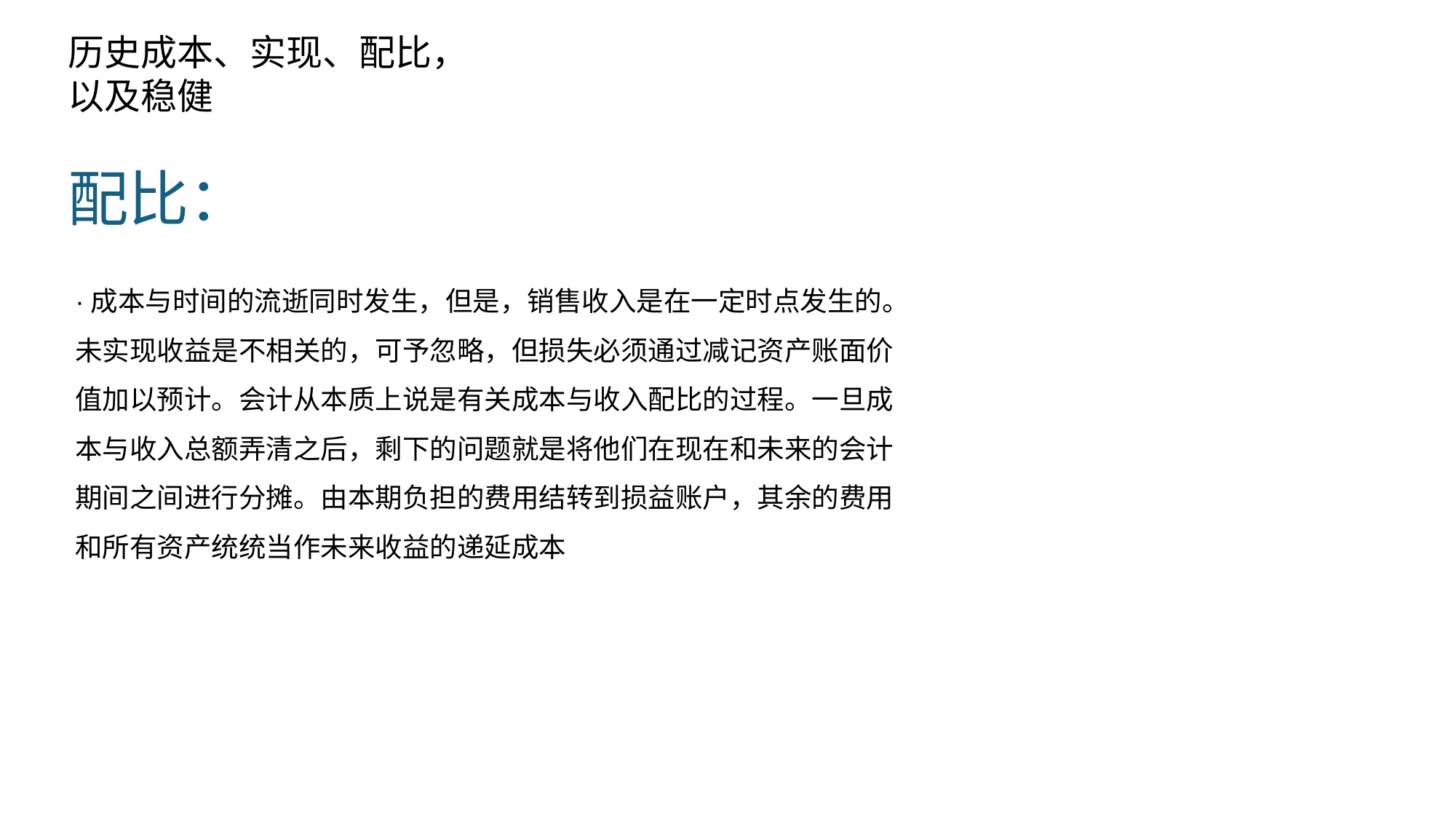

历史成本、实现、配比，以及稳健
配比：
·成本与时间的流逝同时发生，但是，销售收入是在一定时点发生的。未实现收益是不相关的，可予忽略，但损失必须通过减记资产账面价值加以预计。会计从本质上说是有关成本与收入配比的过程。一旦成本与收入总额弄清之后，剩下的问题就是将他们在现在和未来的会计期间之间进行分摊。由本期负担的费用结转到损益账户，其余的费用和所有资产统统当作未来收益的递延成本